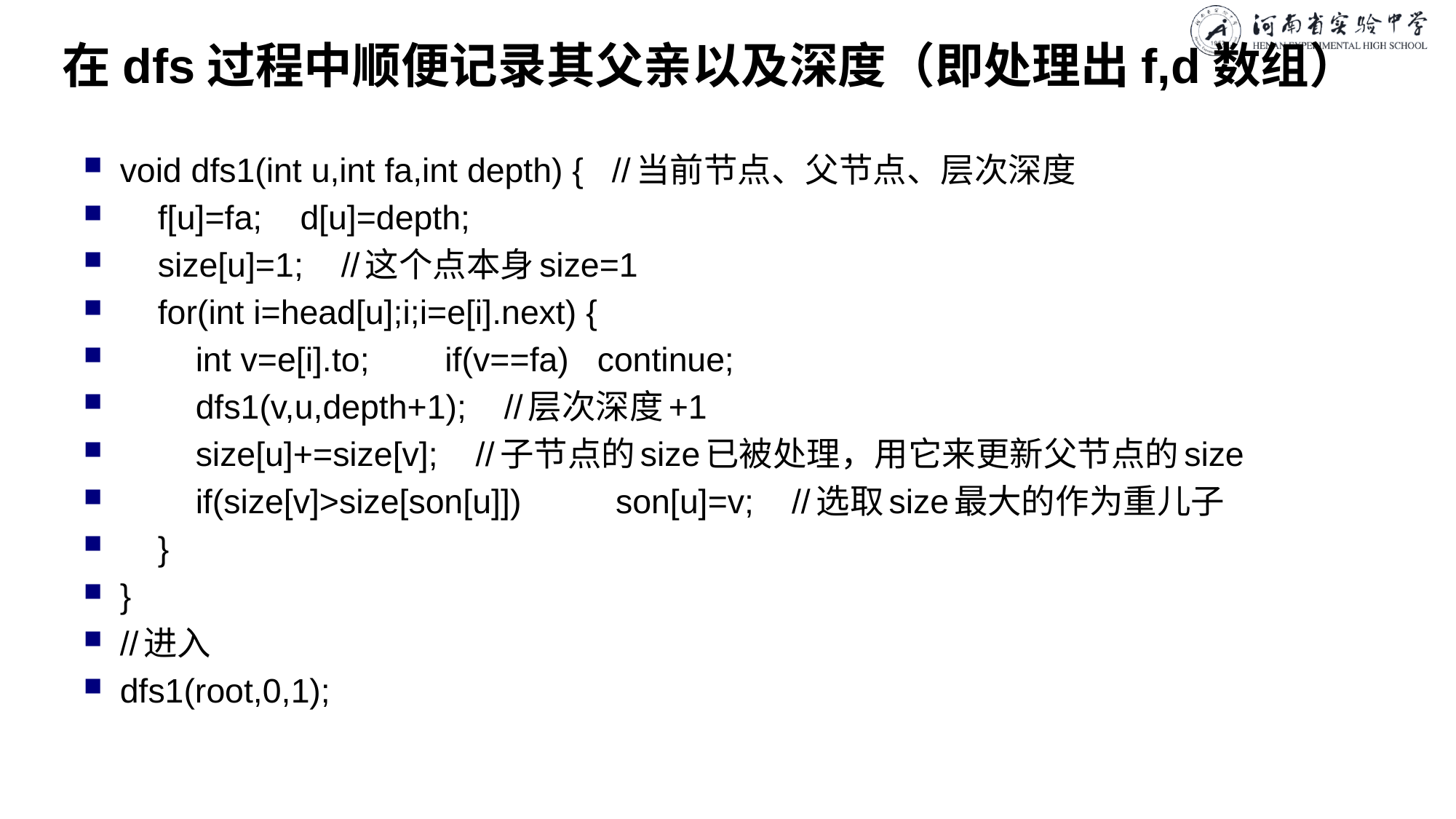

# 在dfs过程中顺便记录其父亲以及深度（即处理出f,d数组）
void dfs1(int u,int fa,int depth) {   //当前节点、父节点、层次深度
    f[u]=fa;    d[u]=depth;
    size[u]=1;    //这个点本身size=1
    for(int i=head[u];i;i=e[i].next) {
        int v=e[i].to;        if(v==fa)   continue;
        dfs1(v,u,depth+1);    //层次深度+1
        size[u]+=size[v];    //子节点的size已被处理，用它来更新父节点的size
        if(size[v]>size[son[u]])          son[u]=v;    //选取size最大的作为重儿子
    }
}
//进入
dfs1(root,0,1);